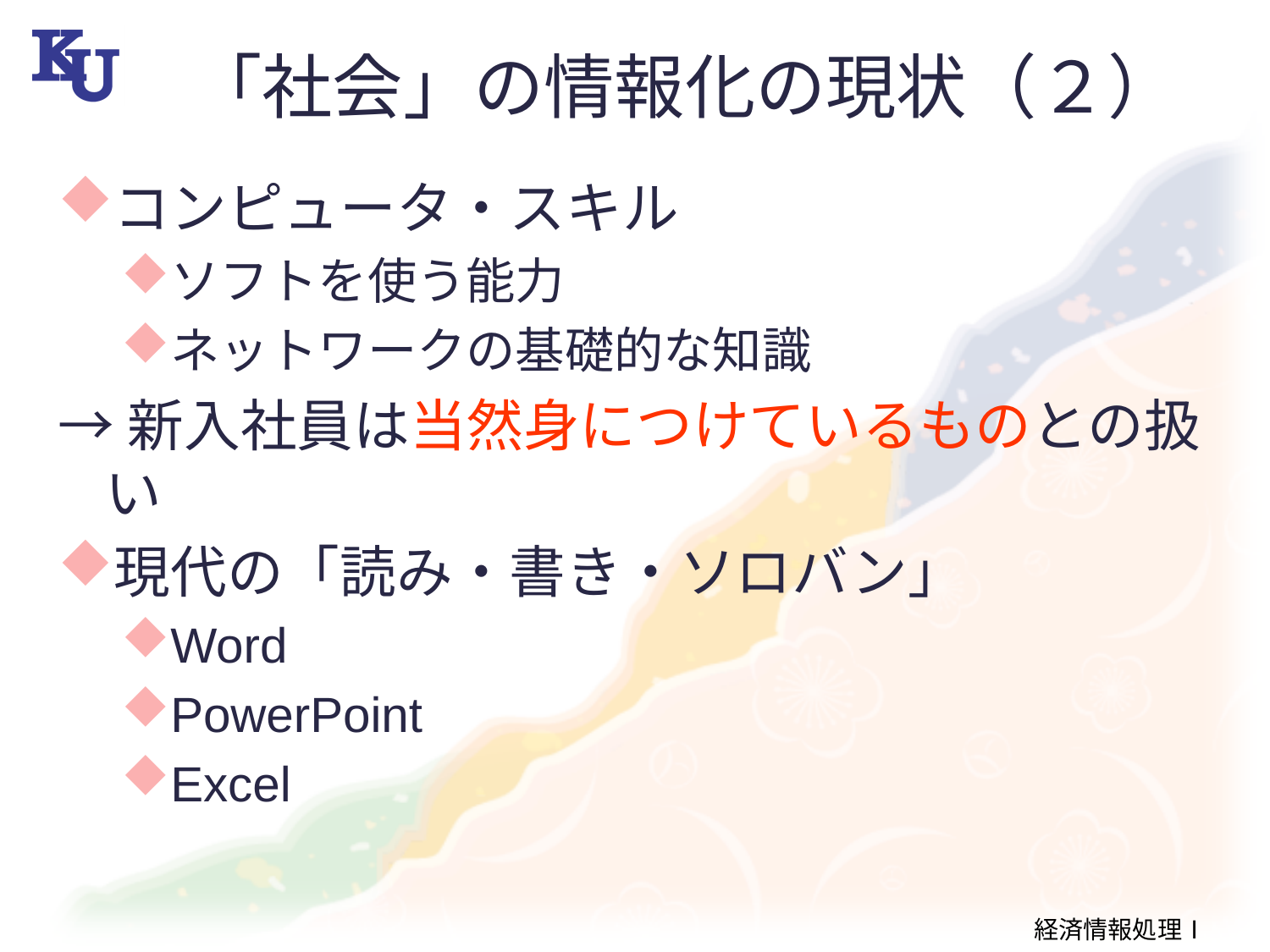

# 「社会」の情報化の現状（２）
コンピュータ・スキル
ソフトを使う能力
ネットワークの基礎的な知識
→新入社員は当然身につけているものとの扱い
現代の「読み・書き・ソロバン」
Word
PowerPoint
Excel